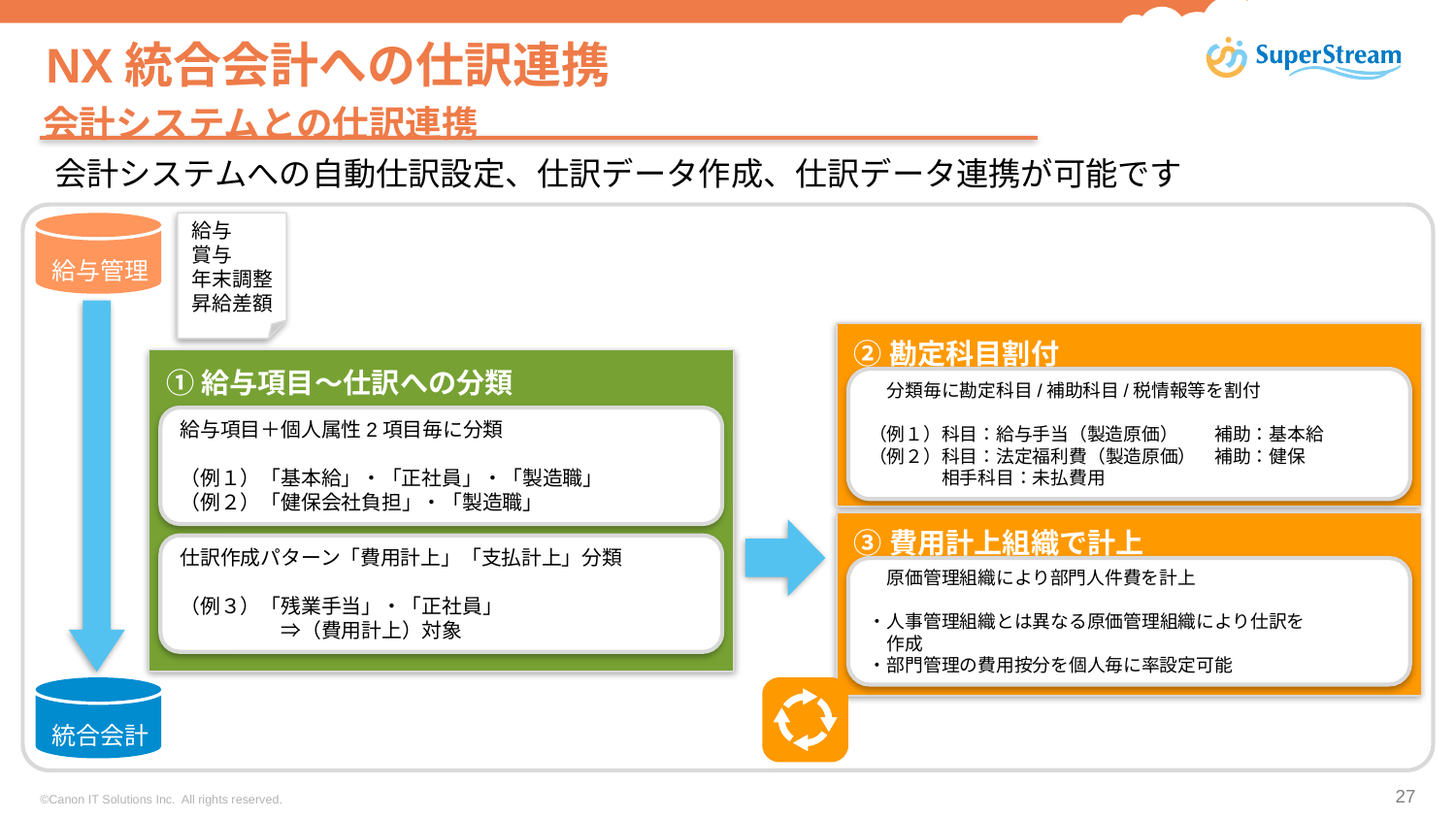

# NX統合会計への仕訳連携
会計システムとの仕訳連携
会計システムへの自動仕訳設定、仕訳データ作成、仕訳データ連携が可能です

給与
賞与
年末調整
昇給差額
給与管理

②勘定科目割付

①給与項目～仕訳への分類

　分類毎に勘定科目/補助科目/税情報等を割付

（例１）科目：給与手当（製造原価）　　補助：基本給
（例２）科目：法定福利費（製造原価）　補助：健保
　　　　相手科目：未払費用
給与項目＋個人属性2項目毎に分類

（例１）「基本給」・「正社員」・「製造職」
（例２）「健保会社負担」・「製造職」
③費用計上組織で計上

仕訳作成パターン「費用計上」「支払計上」分類

（例３）「残業手当」・「正社員」
　　　　　⇒（費用計上）対象
　原価管理組織により部門人件費を計上

・人事管理組織とは異なる原価管理組織により仕訳を
　作成　　
・部門管理の費用按分を個人毎に率設定可能

統合会計
©Canon IT Solutions Inc.  All rights reserved.
27